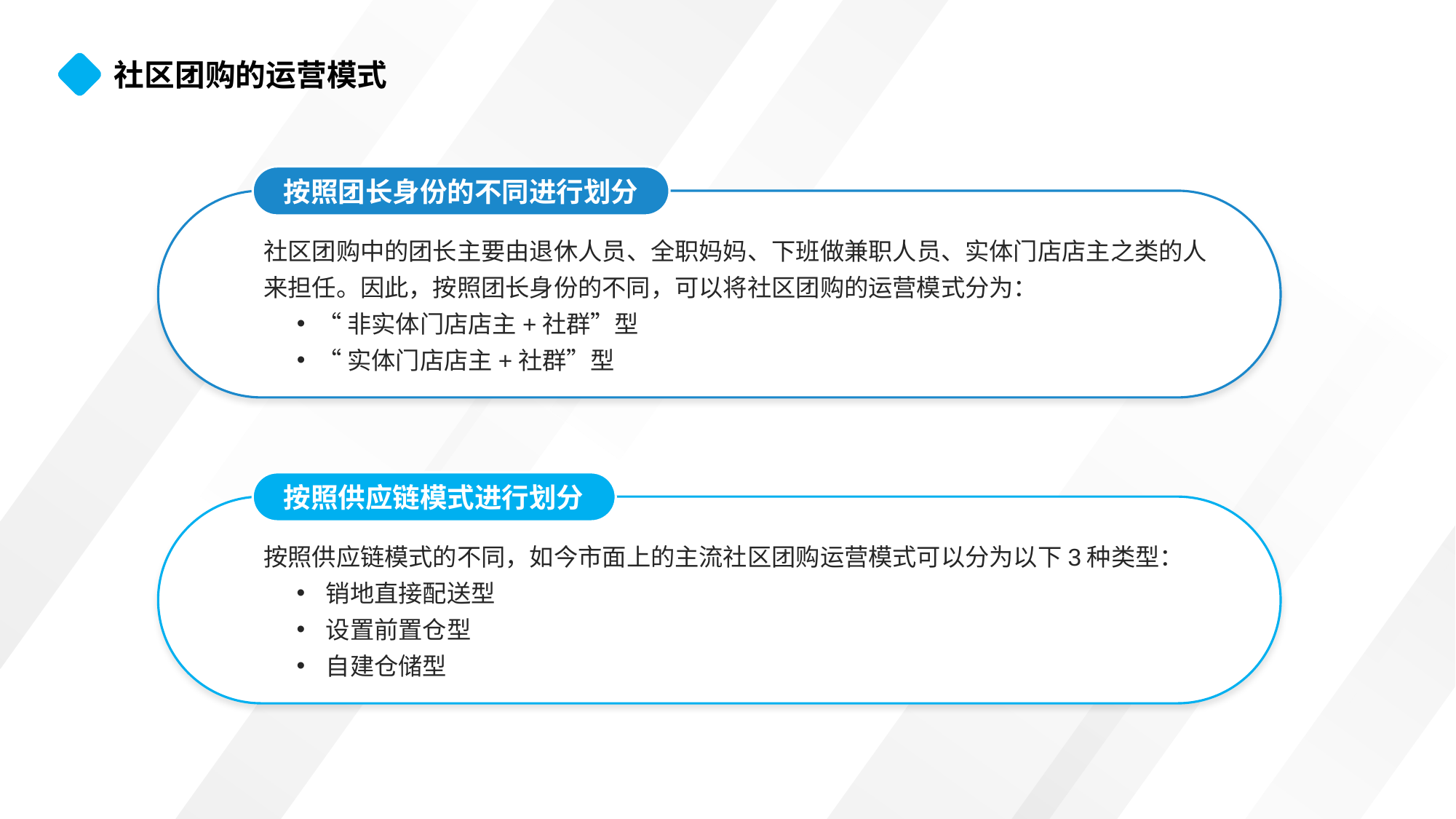

社区团购的运营模式

按照团长身份的不同进行划分

社区团购中的团长主要由退休人员、全职妈妈、下班做兼职人员、实体门店店主之类的人来担任。因此，按照团长身份的不同，可以将社区团购的运营模式分为：
“非实体门店店主+社群”型
“实体门店店主+社群”型
按照供应链模式进行划分

按照供应链模式的不同，如今市面上的主流社区团购运营模式可以分为以下3种类型：
销地直接配送型
设置前置仓型
自建仓储型